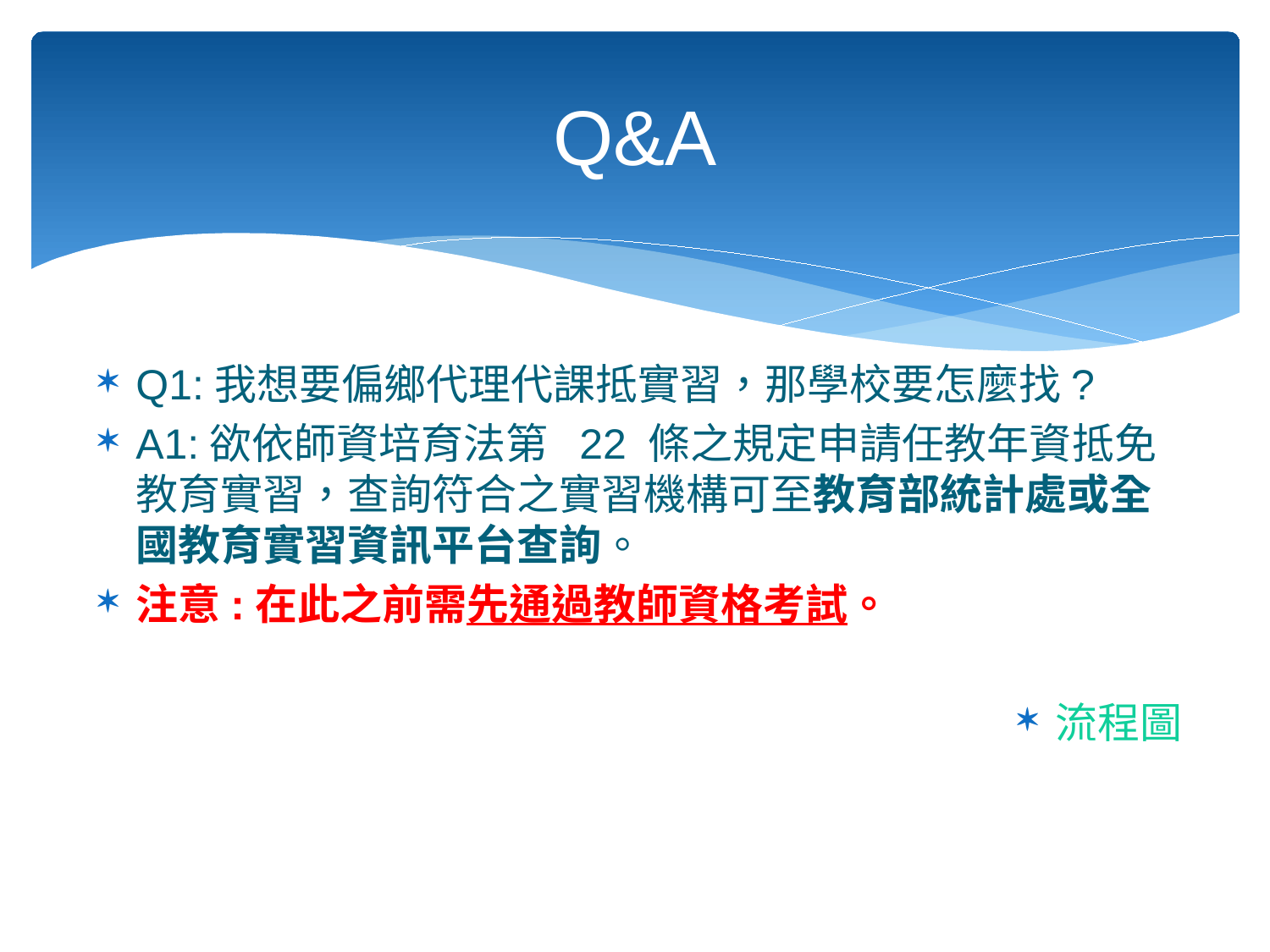

# Q&A
Q1:我想要偏鄉代理代課抵實習，那學校要怎麼找?
A1:欲依師資培育法第 22 條之規定申請任教年資抵免教育實習，查詢符合之實習機構可至教育部統計處或全國教育實習資訊平台查詢。
注意:在此之前需先通過教師資格考試。

流程圖